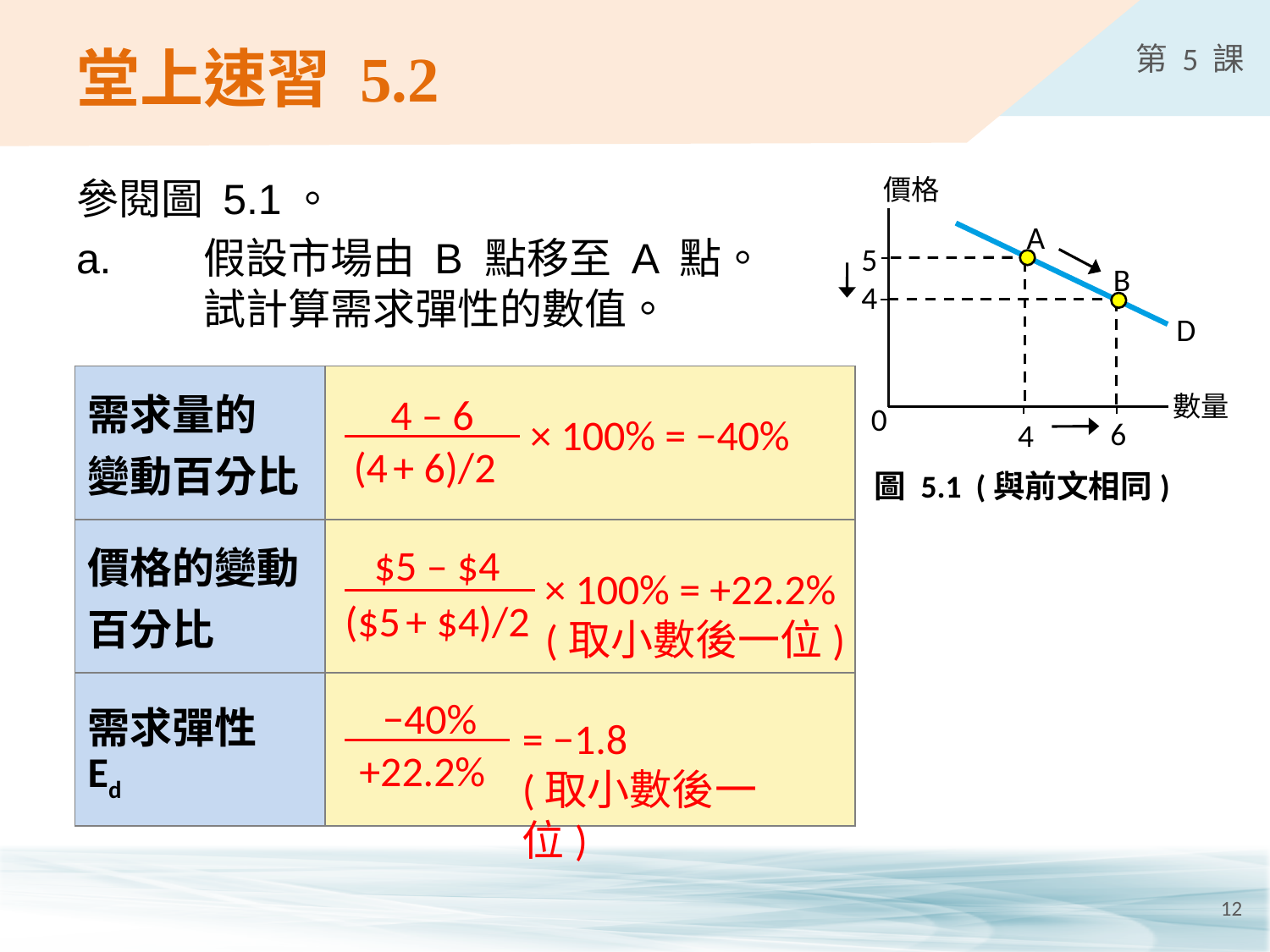

# 堂上速習 5.2
價格
A
5
B
4
D
數量
0
6
4
圖 5.1  (與前文相同)

參閱圖 5.1。
a.	假設市場由 B 點移至 A 點。
	試計算需求彈性的數值。
| 需求量的 變動百分比 |  |
| --- | --- |
| 價格的變動百分比 |  |
| 需求彈性 Ed |  |
4 ‒ 6
× 100% = −40%
(4 + 6)/2
$5 ‒ $4
× 100% = +22.2%
(取小數後一位)

($5 + $4)/2
−40%
= −1.8
(取小數後一位)

+22.2%
12